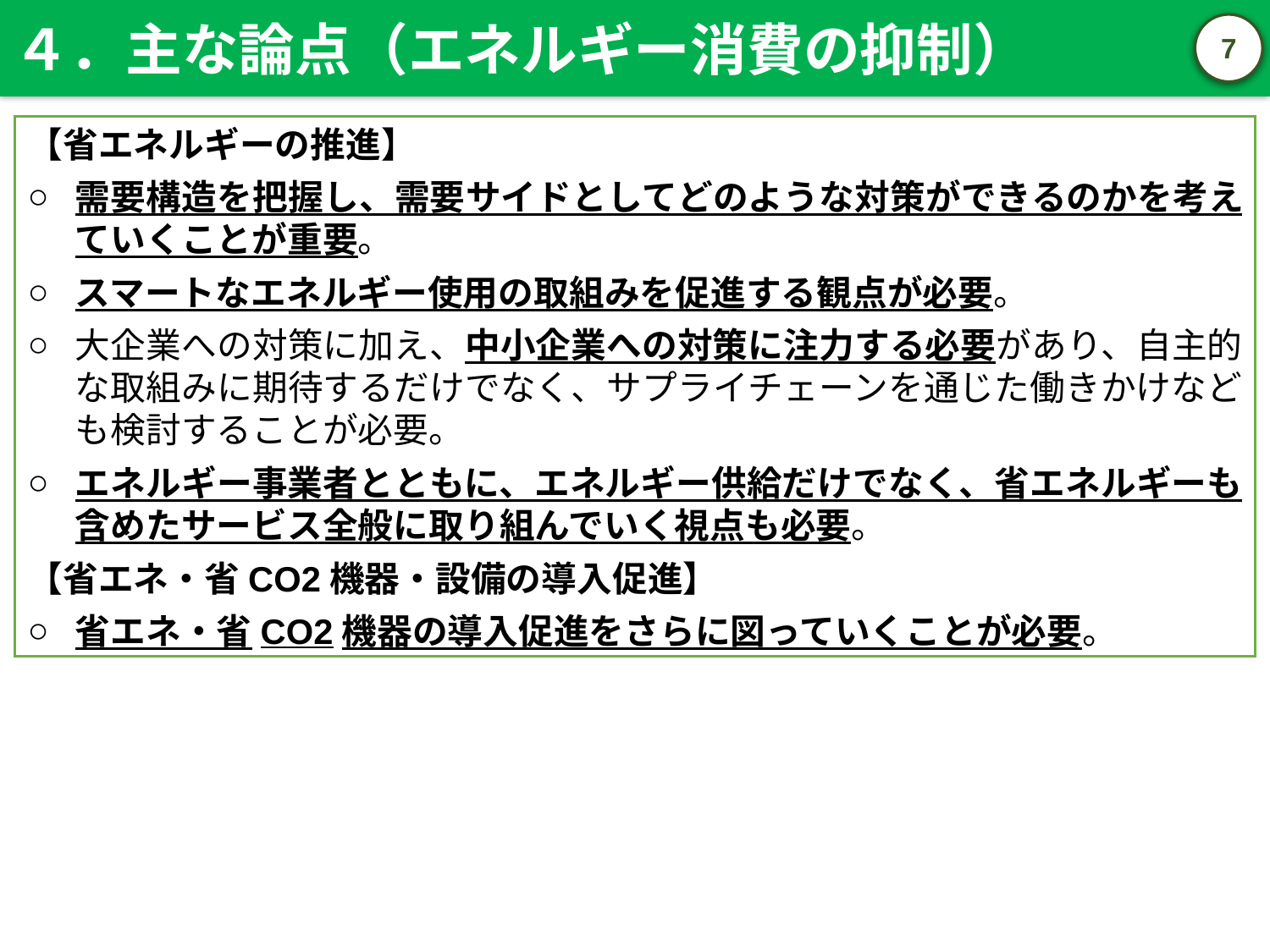

４．主な論点（エネルギー消費の抑制）
7
【省エネルギーの推進】
需要構造を把握し、需要サイドとしてどのような対策ができるのかを考えていくことが重要。
スマートなエネルギー使用の取組みを促進する観点が必要。
大企業への対策に加え、中小企業への対策に注力する必要があり、自主的な取組みに期待するだけでなく、サプライチェーンを通じた働きかけなども検討することが必要。
エネルギー事業者とともに、エネルギー供給だけでなく、省エネルギーも含めたサービス全般に取り組んでいく視点も必要。
【省エネ・省CO2機器・設備の導入促進】
省エネ・省CO2機器の導入促進をさらに図っていくことが必要。